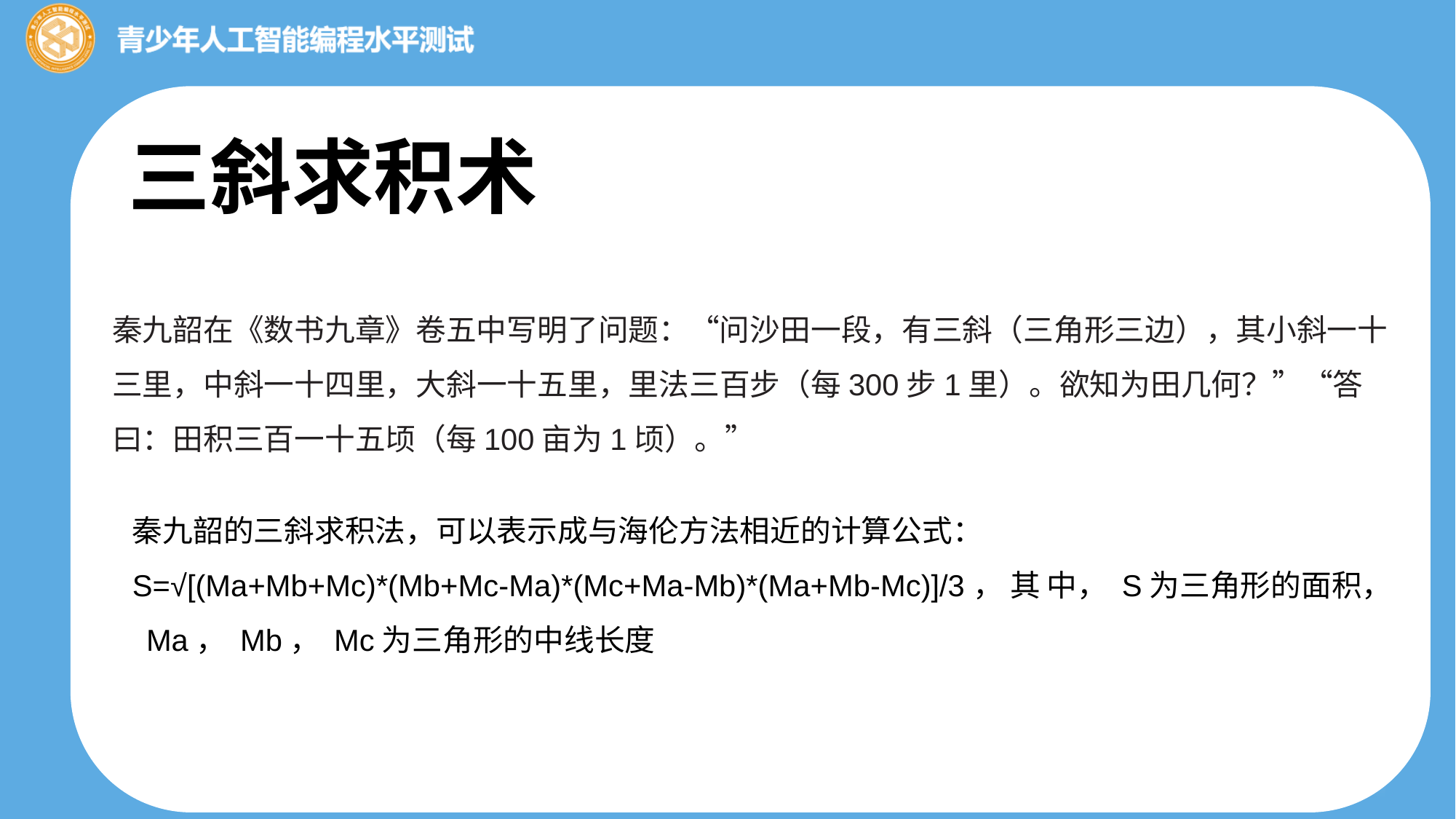

三斜求积术
秦九韶在《数书九章》卷五中写明了问题：“问沙田一段，有三斜（三角形三边），其小斜一十三里，中斜一十四里，大斜一十五里，里法三百步（每300步1里）。欲知为田几何？”“答曰：田积三百一十五顷（每100亩为1顷）。”
秦九韶的三斜求积法，可以表示成与海伦方法相近的计算公式：
S=√[(Ma+Mb+Mc)*(Mb+Mc-Ma)*(Mc+Ma-Mb)*(Ma+Mb-Mc)]/3， 其 中， S为三角形的面积， Ma， Mb， Mc为三角形的中线长度